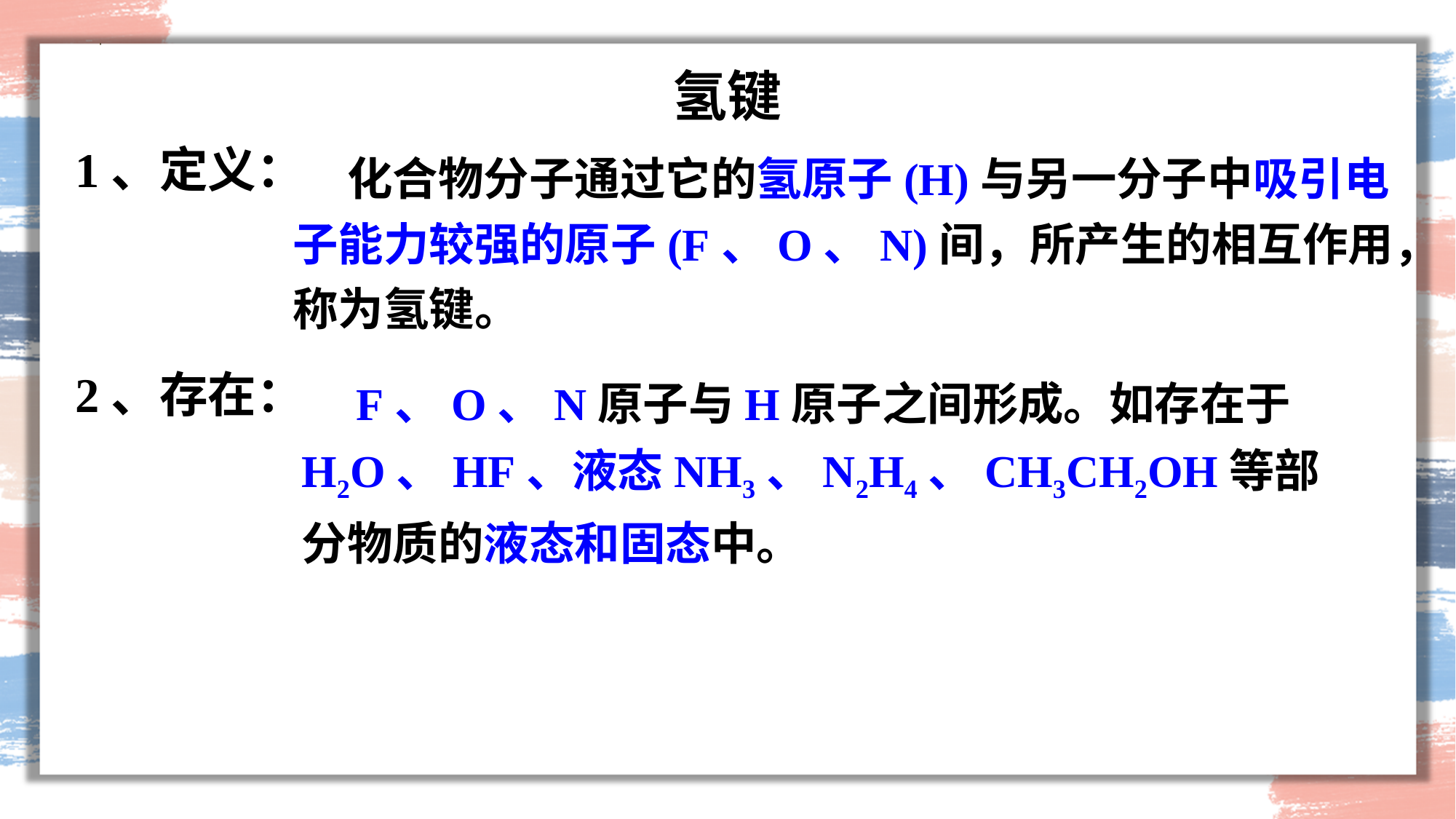

氢键
1、定义：
化合物分子通过它的氢原子(H)与另一分子中吸引电子能力较强的原子(F、O、N)间，所产生的相互作用，称为氢键。
2、存在：
F、O、N原子与H原子之间形成。如存在于H2O、HF、液态NH3、N2H4、CH3CH2OH等部分物质的液态和固态中。